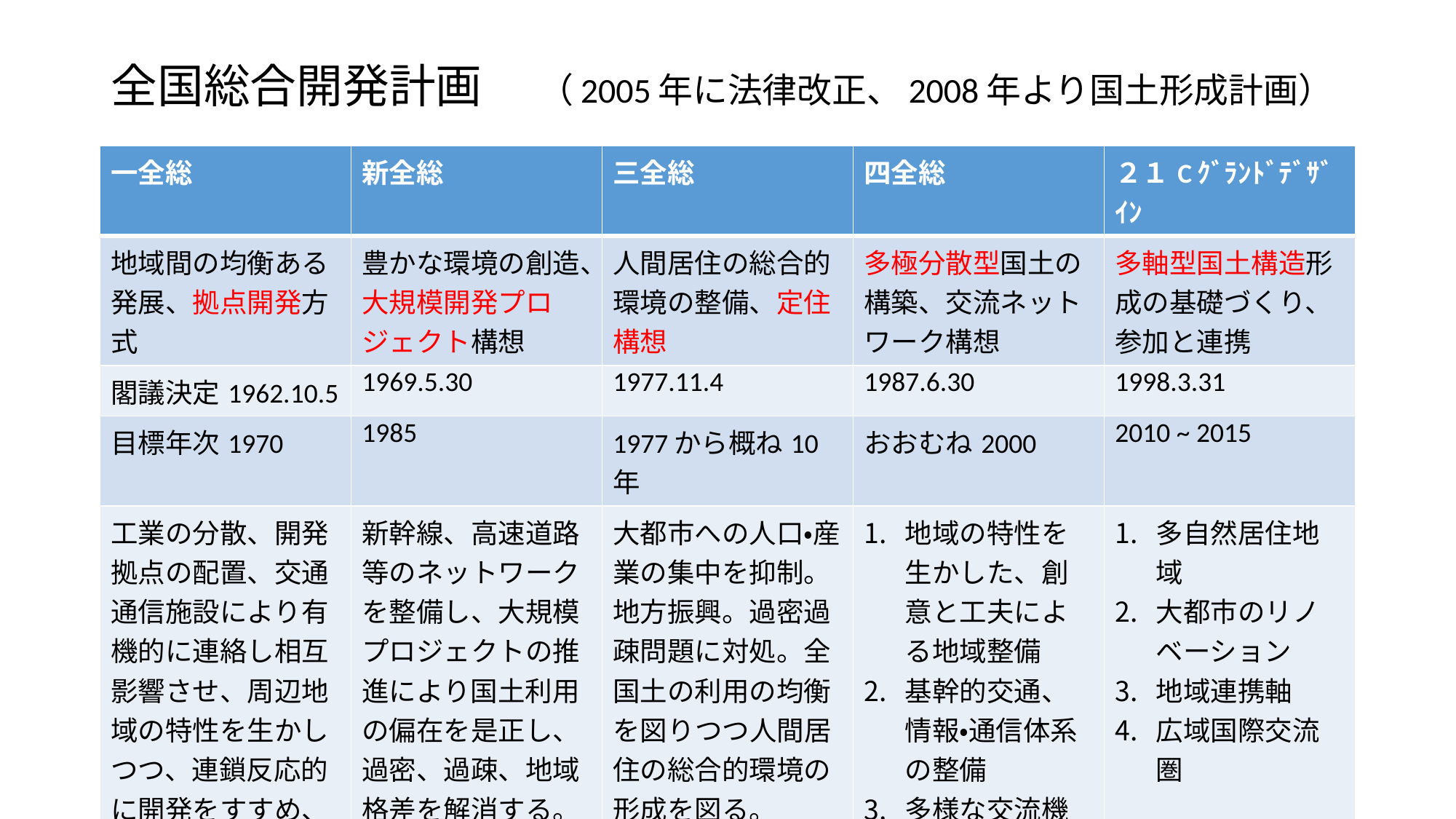

# 全国総合開発計画　（2005年に法律改正、2008年より国土形成計画）
| 一全総 | 新全総 | 三全総 | 四全総 | ２１Cｸﾞﾗﾝﾄﾞﾃﾞｻﾞｲﾝ |
| --- | --- | --- | --- | --- |
| 地域間の均衡ある発展、拠点開発方式 | 豊かな環境の創造、大規模開発プロジェクト構想 | 人間居住の総合的環境の整備、定住構想 | 多極分散型国土の構築、交流ネットワーク構想 | 多軸型国土構造形成の基礎づくり、参加と連携 |
| 閣議決定1962.10.5 | 1969.5.30 | 1977.11.4 | 1987.6.30 | 1998.3.31 |
| 目標年次1970 | 1985 | 1977から概ね10年 | おおむね2000 | 2010 ~ 2015 |
| 工業の分散、開発拠点の配置、交通通信施設により有機的に連絡し相互影響させ、周辺地域の特性を生かしつつ、連鎖反応的に開発をすすめ、地域間の均衡ある発展を実現する | 新幹線、高速道路等のネットワークを整備し、大規模プロジェクトの推進により国土利用の偏在を是正し、過密、過疎、地域格差を解消する。 | 大都市への人口・産業の集中を抑制。地方振興。過密過疎問題に対処。全国土の利用の均衡を図りつつ人間居住の総合的環境の形成を図る。 | 地域の特性を生かした、創意と工夫による地域整備 基幹的交通、情報・通信体系の整備 多様な交流機会を国・地方・民間等の連携により形成 | 多自然居住地域 大都市のリノベーション 地域連携軸 広域国際交流圏 |